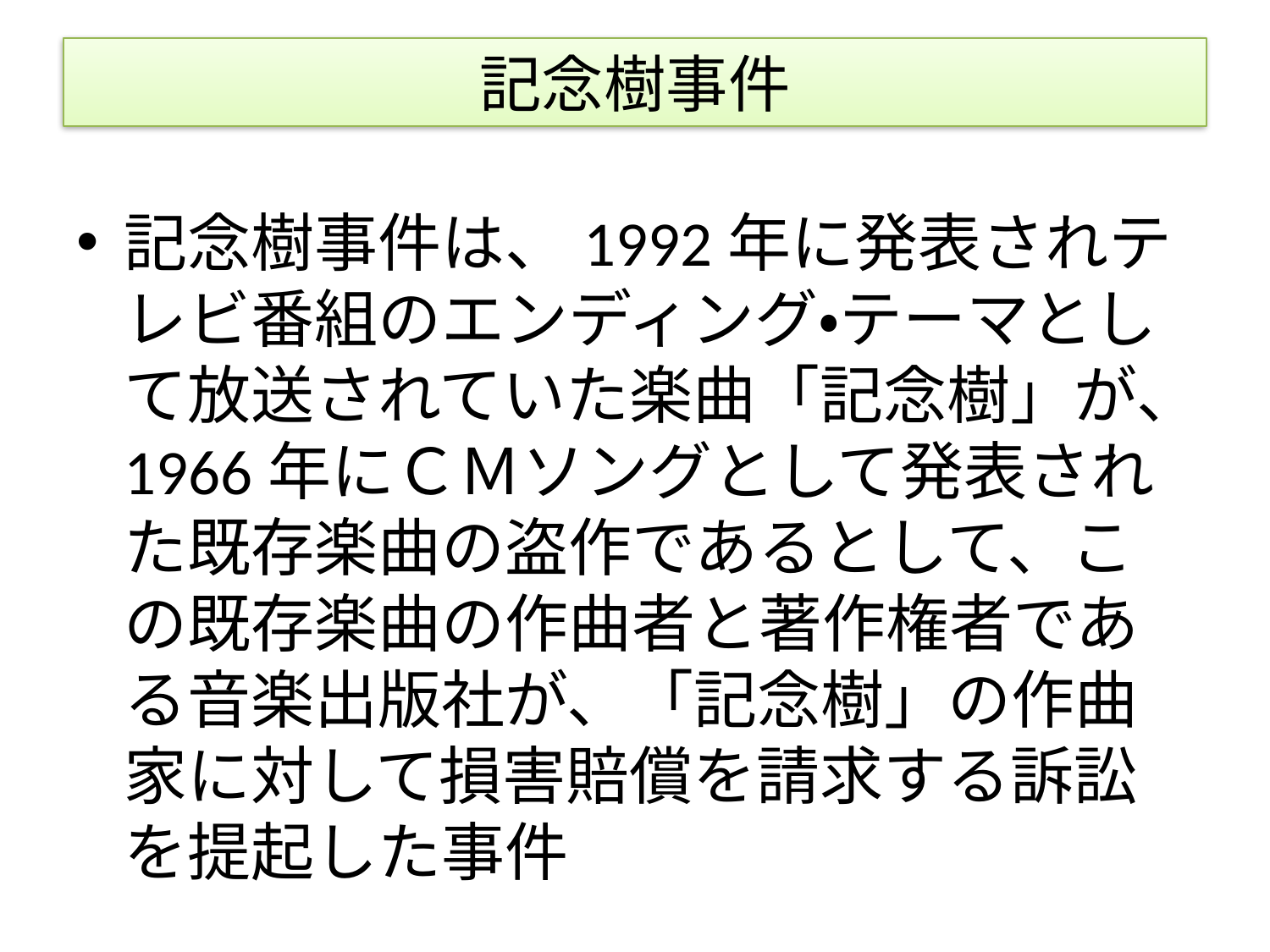

# 記念樹事件
記念樹事件は、1992年に発表されテレビ番組のエンディング・テーマとして放送されていた楽曲「記念樹」が、1966年にＣＭソングとして発表された既存楽曲の盗作であるとして、この既存楽曲の作曲者と著作権者である音楽出版社が、「記念樹」の作曲家に対して損害賠償を請求する訴訟を提起した事件